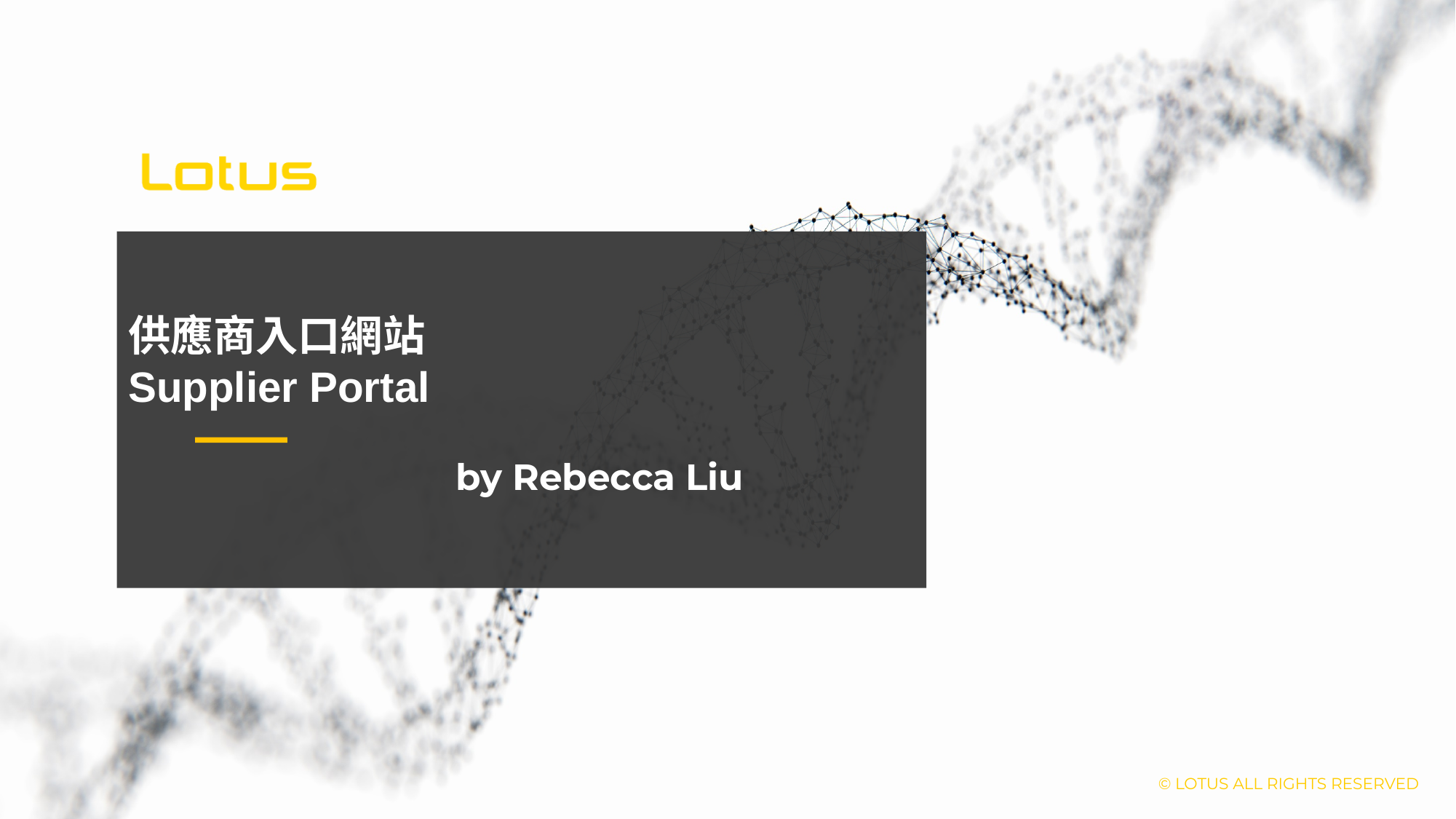

# 供應商入口網站 Supplier Portal by Rebecca Liu